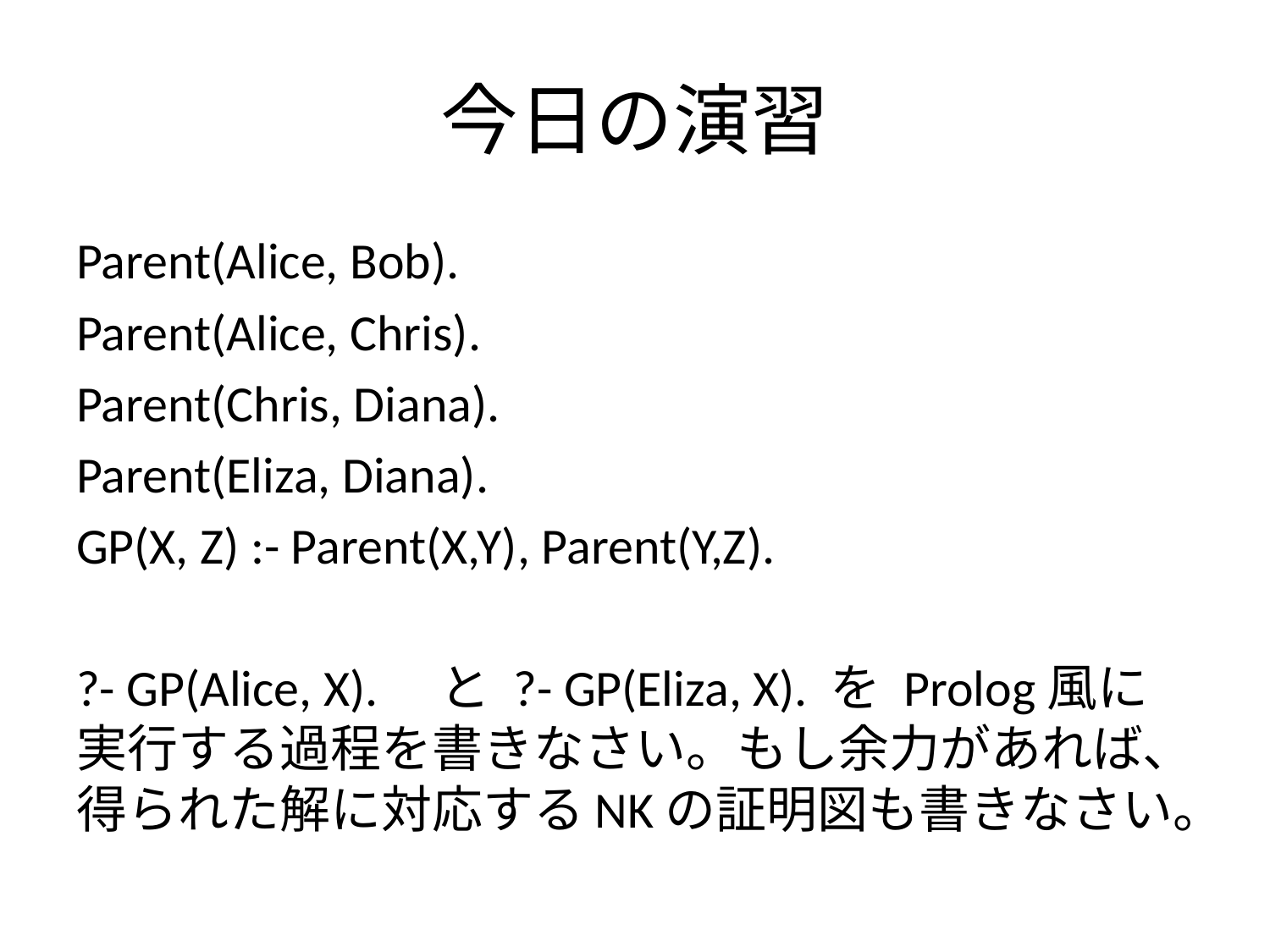

# 今日の演習
Parent(Alice, Bob).
Parent(Alice, Chris).
Parent(Chris, Diana).
Parent(Eliza, Diana).
GP(X, Z) :- Parent(X,Y), Parent(Y,Z).

?- GP(Alice, X).　と ?- GP(Eliza, X). を Prolog風に実行する過程を書きなさい。もし余力があれば、得られた解に対応するNKの証明図も書きなさい。